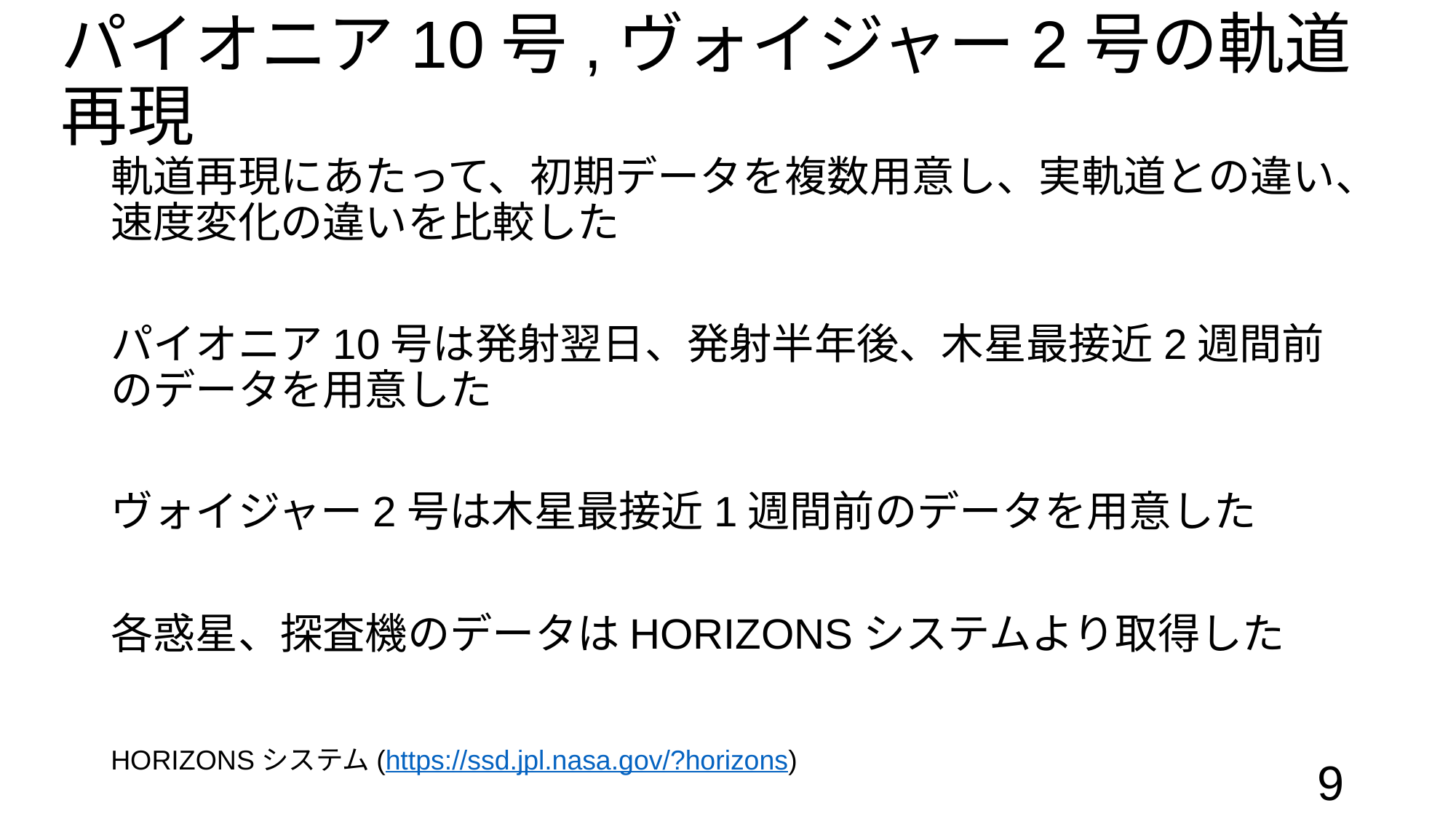

# パイオニア10号,ヴォイジャー2号の軌道再現
軌道再現にあたって、初期データを複数用意し、実軌道との違い、速度変化の違いを比較した

パイオニア10号は発射翌日、発射半年後、木星最接近2週間前のデータを用意した

ヴォイジャー2号は木星最接近1週間前のデータを用意した

各惑星、探査機のデータはHORIZONSシステムより取得した
HORIZONSシステム(https://ssd.jpl.nasa.gov/?horizons)
9